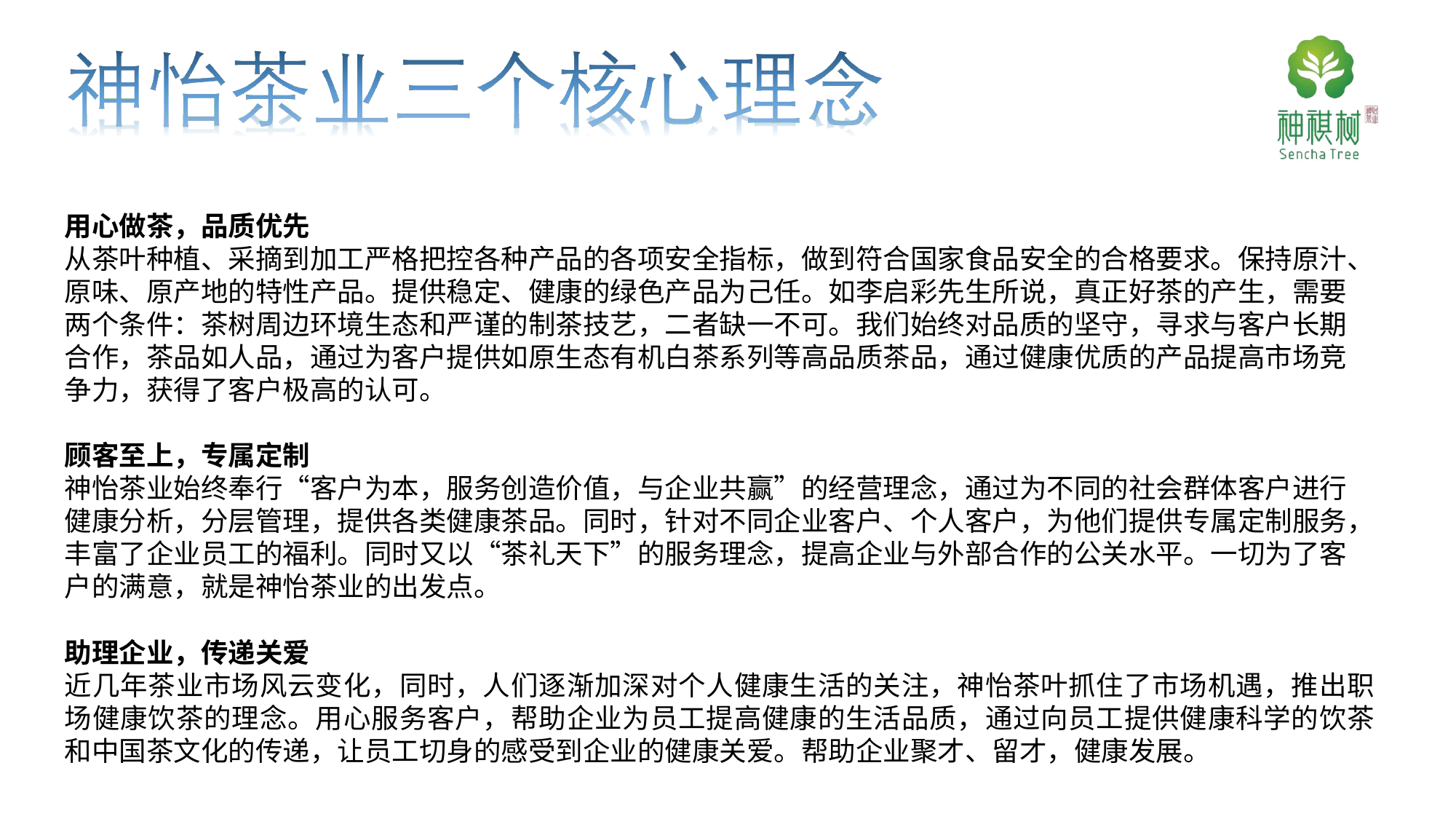

用心做茶，品质优先
从茶叶种植、采摘到加工严格把控各种产品的各项安全指标，做到符合国家食品安全的合格要求。保持原汁、 原味、原产地的特性产品。提供稳定、健康的绿色产品为己任。如李启彩先生所说，真正好茶的产生，需要 两个条件：茶树周边环境生态和严谨的制茶技艺，二者缺一不可。我们始终对品质的坚守，寻求与客户长期 合作，茶品如人品，通过为客户提供如原生态有机白茶系列等高品质茶品，通过健康优质的产品提高市场竞 争力，获得了客户极高的认可。

顾客至上，专属定制
神怡茶业始终奉行“客户为本，服务创造价值，与企业共赢”的经营理念，通过为不同的社会群体客户进行 健康分析，分层管理，提供各类健康茶品。同时，针对不同企业客户、个人客户，为他们提供专属定制服务， 丰富了企业员工的福利。同时又以“茶礼天下”的服务理念，提高企业与外部合作的公关水平。一切为了客 户的满意，就是神怡茶业的出发点。

助理企业，传递关爱
近几年茶业市场风云变化，同时，人们逐渐加深对个人健康生活的关注，神怡茶叶抓住了市场机遇，推出职 场健康饮茶的理念。用心服务客户，帮助企业为员工提高健康的生活品质，通过向员工提供健康科学的饮茶 和中国茶文化的传递，让员工切身的感受到企业的健康关爱。帮助企业聚才、留才，健康发展。